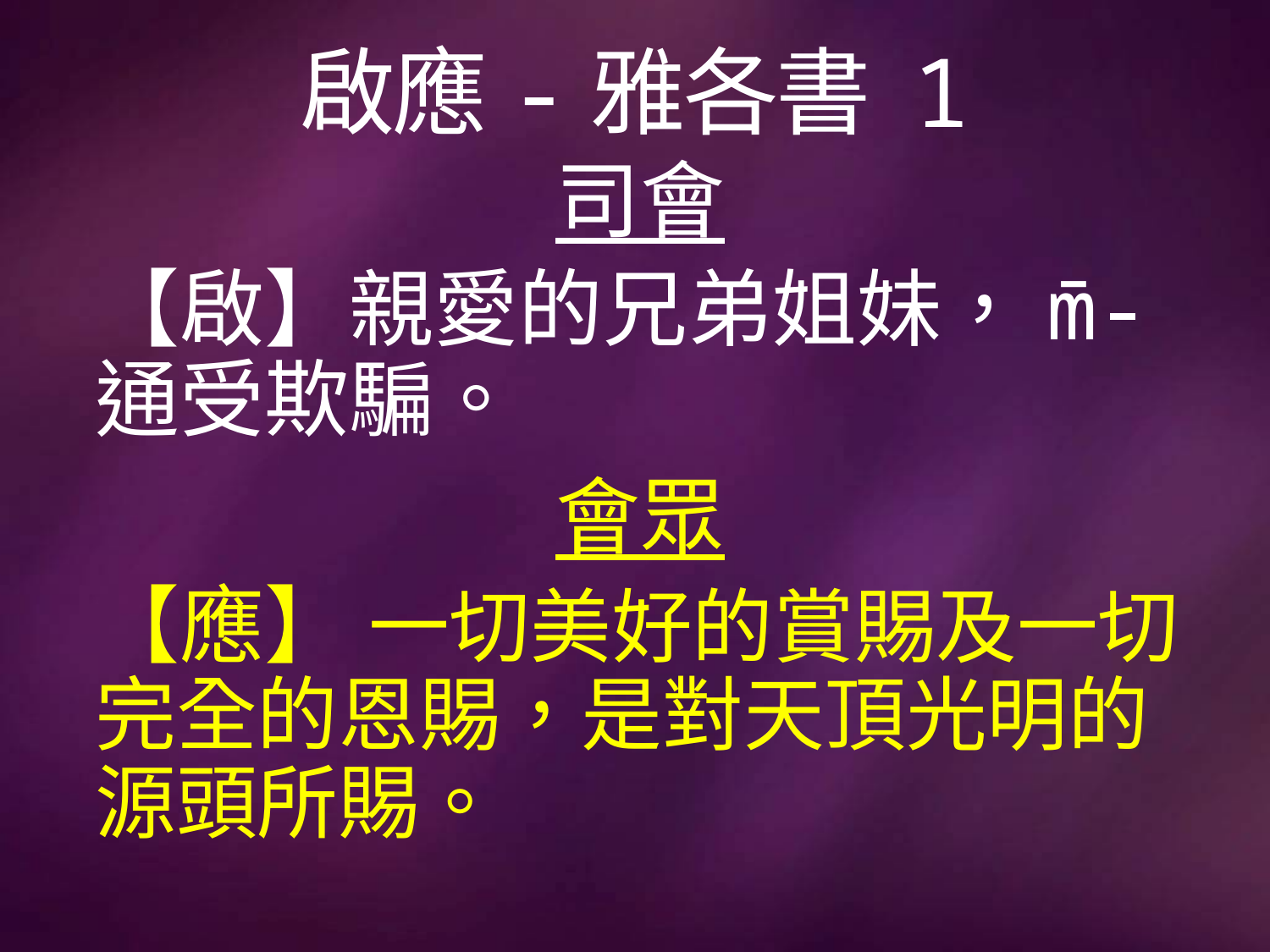

# 啟應-雅各書 1
司會
【啟】親愛的兄弟姐妹，m̄-通受欺騙。

會眾
【應】 一切美好的賞賜及一切完全的恩賜，是對天頂光明的源頭所賜。